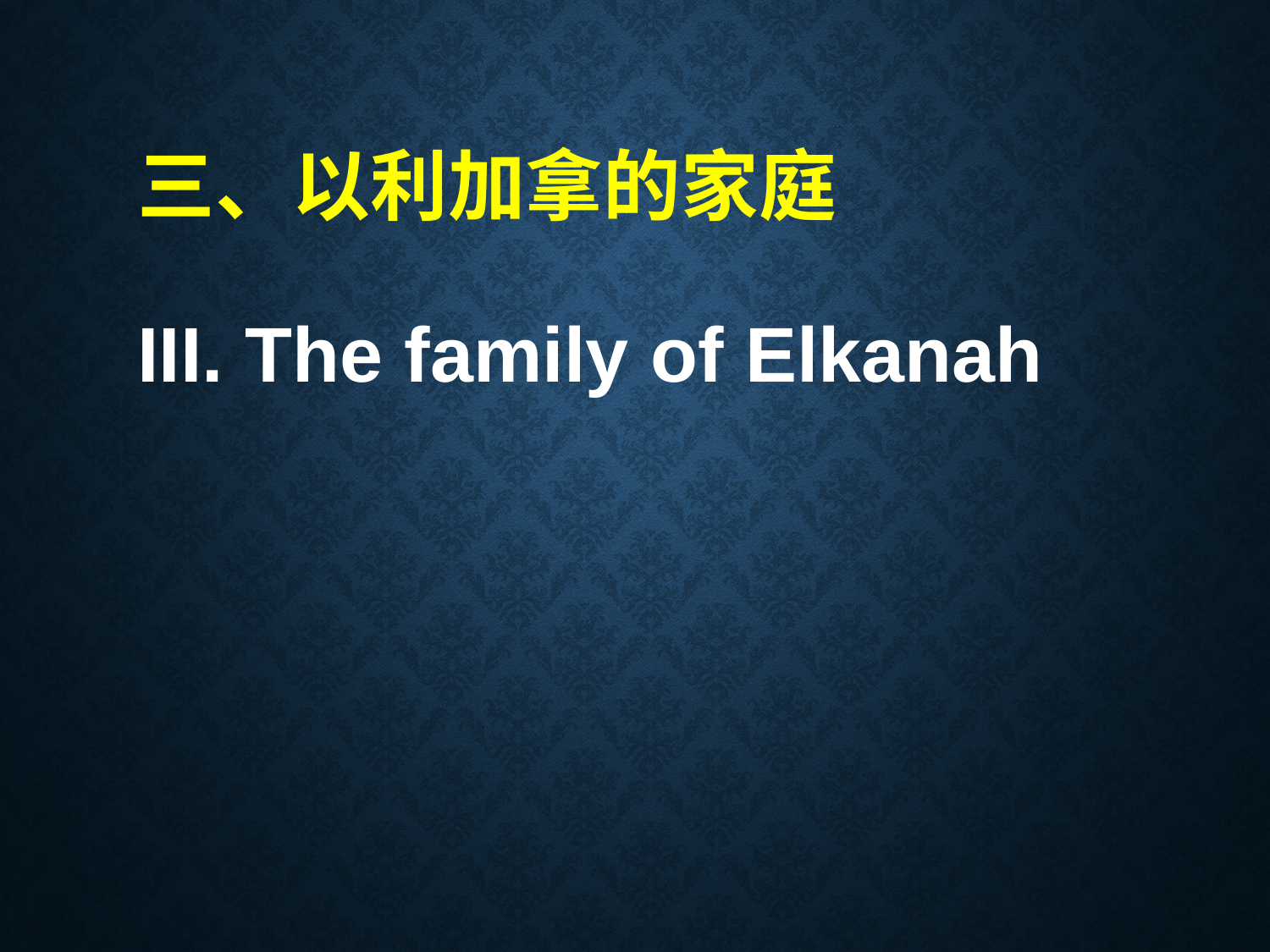

# 三、以利加拿的家庭 III. The family of Elkanah